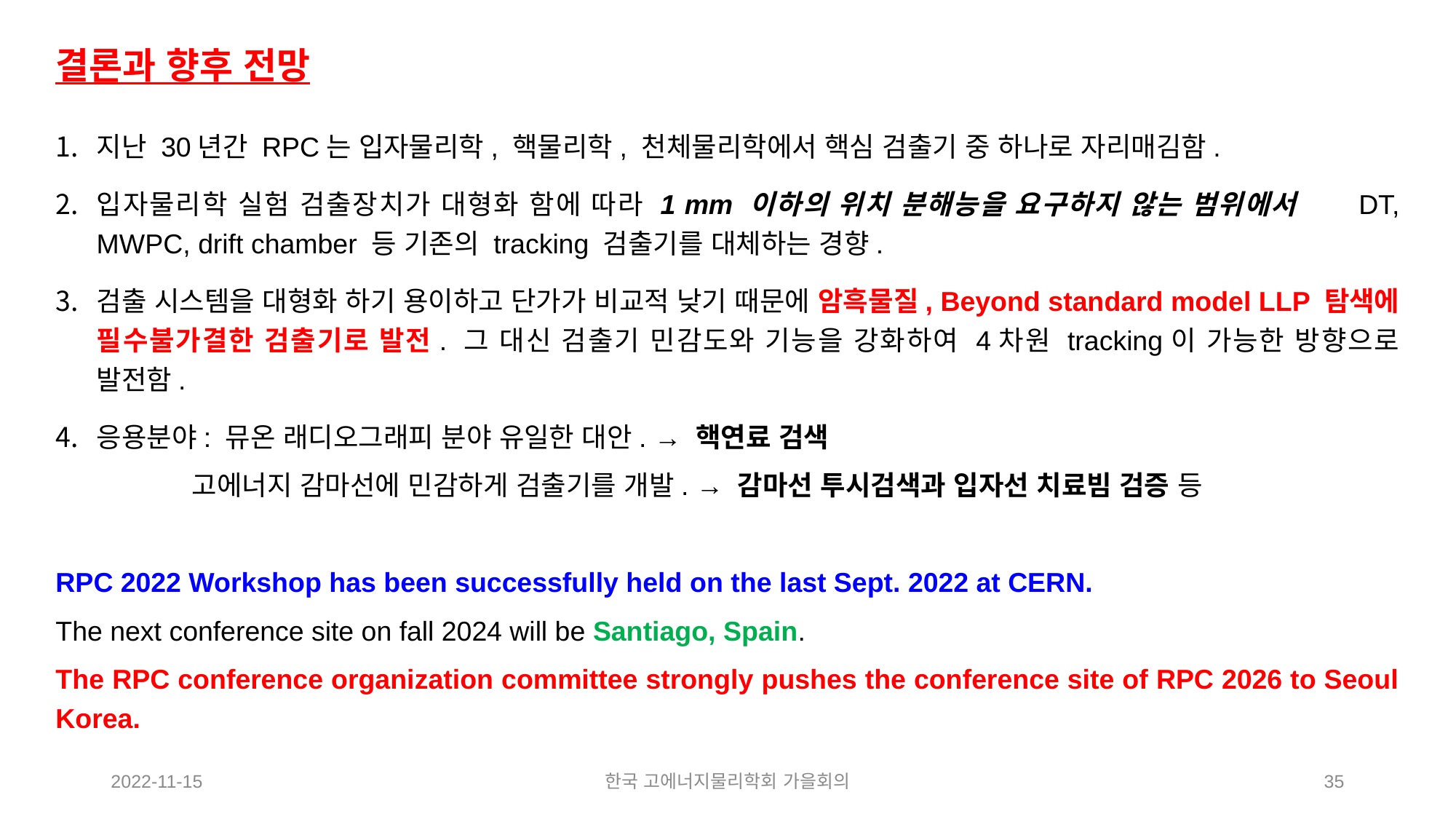

결론과 향후 전망
지난 30년간 RPC는 입자물리학, 핵물리학, 천체물리학에서 핵심 검출기 중 하나로 자리매김함.
입자물리학 실험 검출장치가 대형화 함에 따라 1 mm 이하의 위치 분해능을 요구하지 않는 범위에서      DT, MWPC, drift chamber 등 기존의 tracking 검출기를 대체하는 경향.
검출 시스템을 대형화 하기 용이하고 단가가 비교적 낮기 때문에 암흑물질, Beyond standard model LLP 탐색에 필수불가결한 검출기로 발전. 그 대신 검출기 민감도와 기능을 강화하여 4차원 tracking이 가능한 방향으로 발전함.
응용분야: 뮤온 래디오그래피 분야 유일한 대안. → 핵연료 검색
                 고에너지 감마선에 민감하게 검출기를 개발. → 감마선 투시검색과 입자선 치료빔 검증 등

RPC 2022 Workshop has been successfully held on the last Sept. 2022 at CERN.
The next conference site on fall 2024 will be Santiago, Spain.
The RPC conference organization committee strongly pushes the conference site of RPC 2026 to Seoul Korea.
2022-11-15
한국 고에너지물리학회 가을회의
35